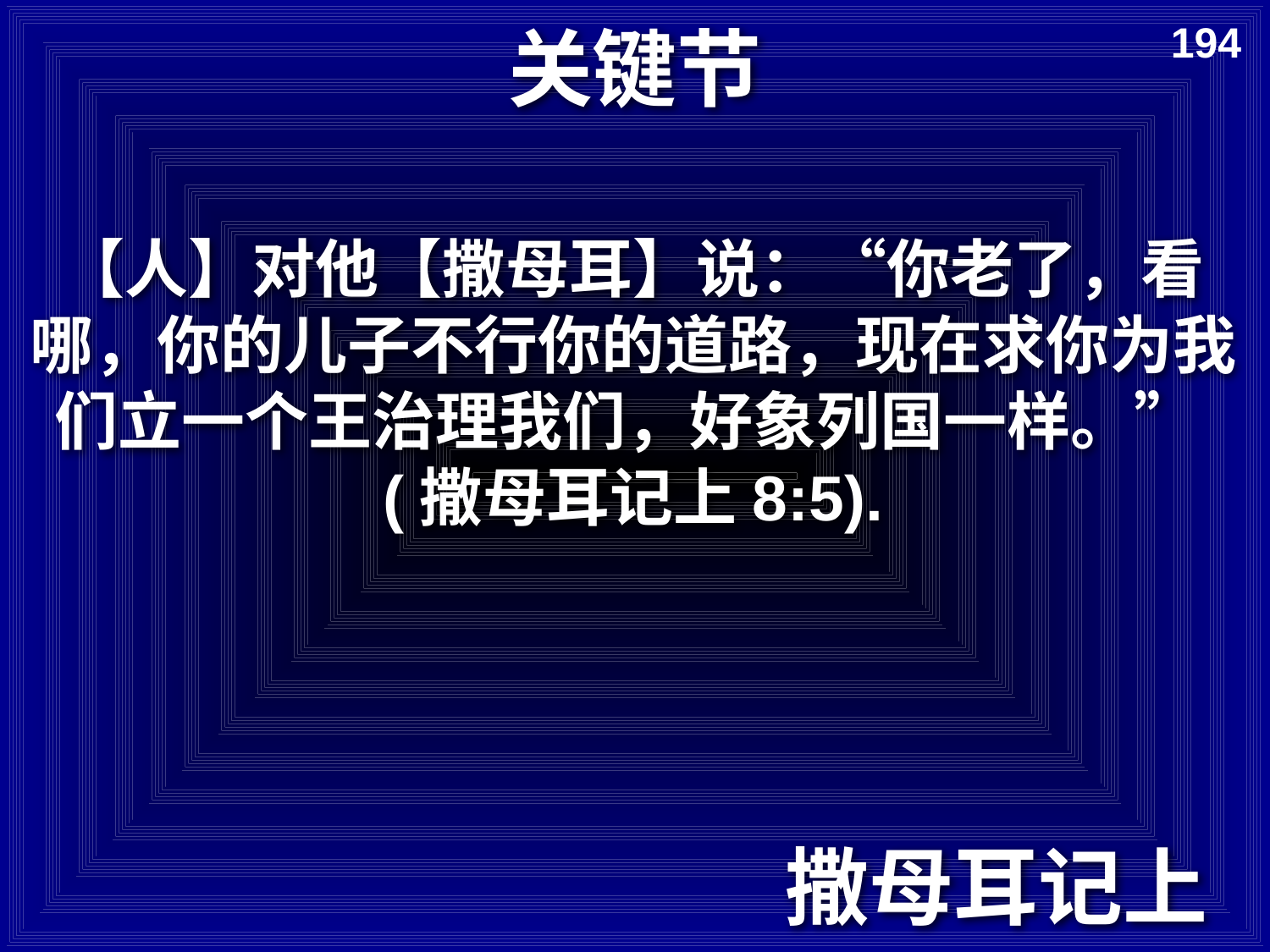

# 关键节
194

【人】对他【撒母耳】说：“你老了，看哪，你的儿子不行你的道路，现在求你为我们立一个王治理我们，好象列国一样。”
(撒母耳记上8:5).
撒母耳记上